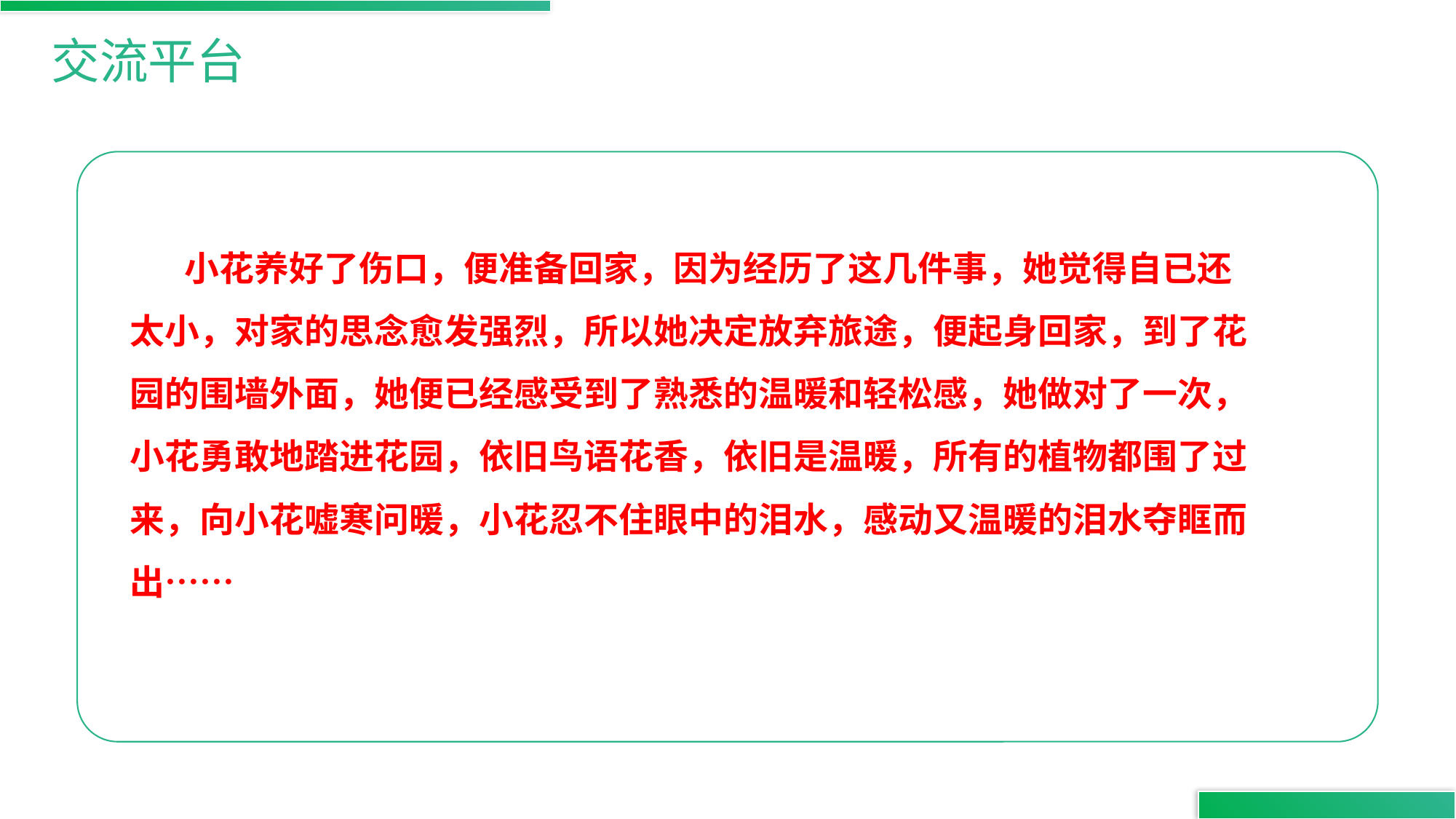

交流平台
小花养好了伤口，便准备回家，因为经历了这几件事，她觉得自已还太小，对家的思念愈发强烈，所以她决定放弃旅途，便起身回家，到了花园的围墙外面，她便已经感受到了熟悉的温暖和轻松感，她做对了一次，小花勇敢地踏进花园，依旧鸟语花香，依旧是温暖，所有的植物都围了过来，向小花嘘寒问暖，小花忍不住眼中的泪水，感动又温暖的泪水夺眶而出……